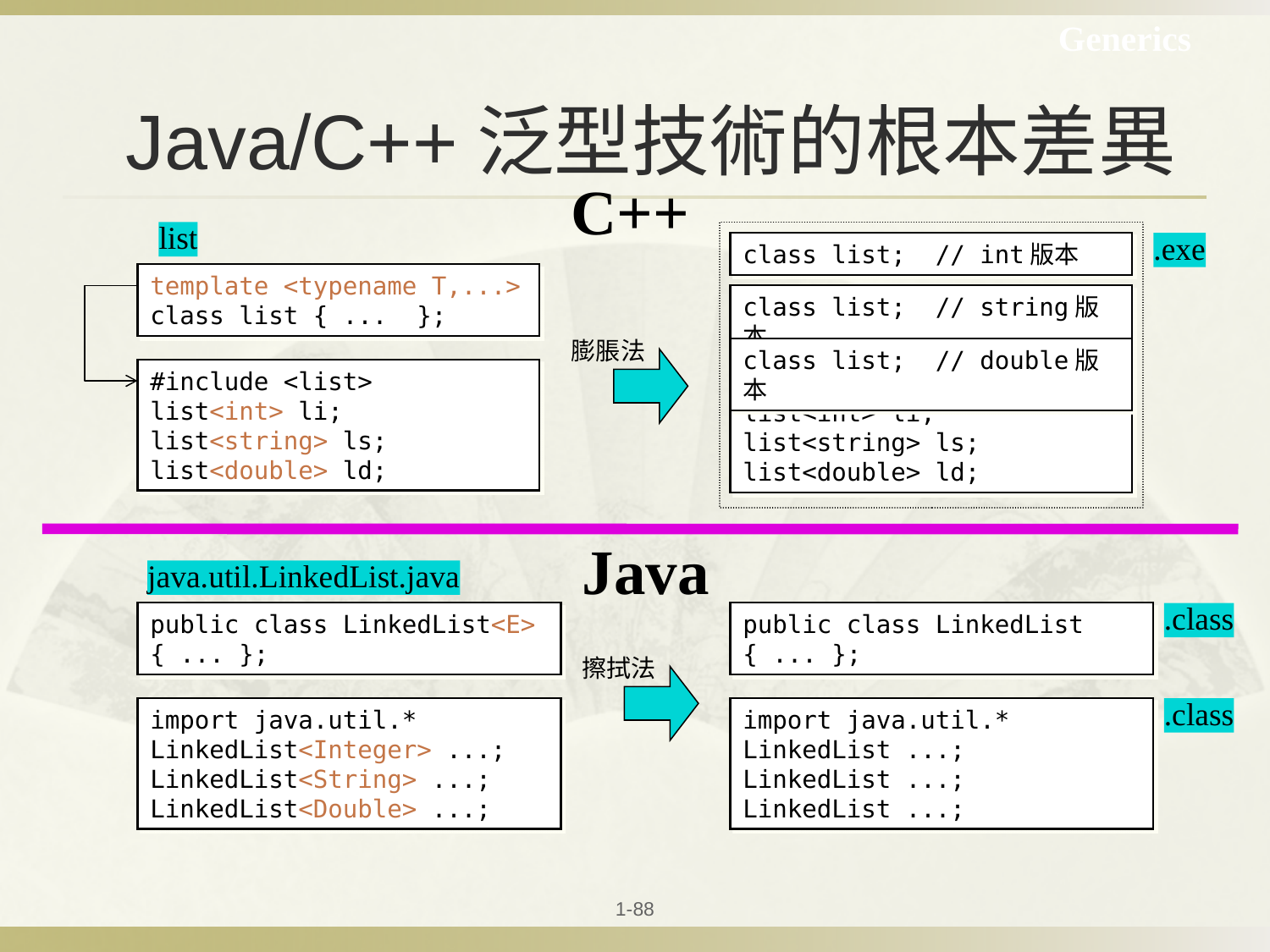

Generics
# Java/C++泛型技術的根本差異
C++
list

class list;  // int版本
.exe
template <typename T,...>
class list { ...  };

class list;  // string版本
膨脹法
class list;  // double版本

#include <list>
list<int> li;
list<string> ls;
list<double> ld;
list<int> li;
list<string> ls;
list<double> ld;

Java
java.util.LinkedList.java
public class LinkedList<E>
{ ... };
public class LinkedList
{ ... };
.class
擦拭法

import java.util.*
LinkedList<Integer> ...;
LinkedList<String> ...;
LinkedList<Double> ...;
import java.util.*
LinkedList ...;
LinkedList ...;
LinkedList ...;
.class
1-88